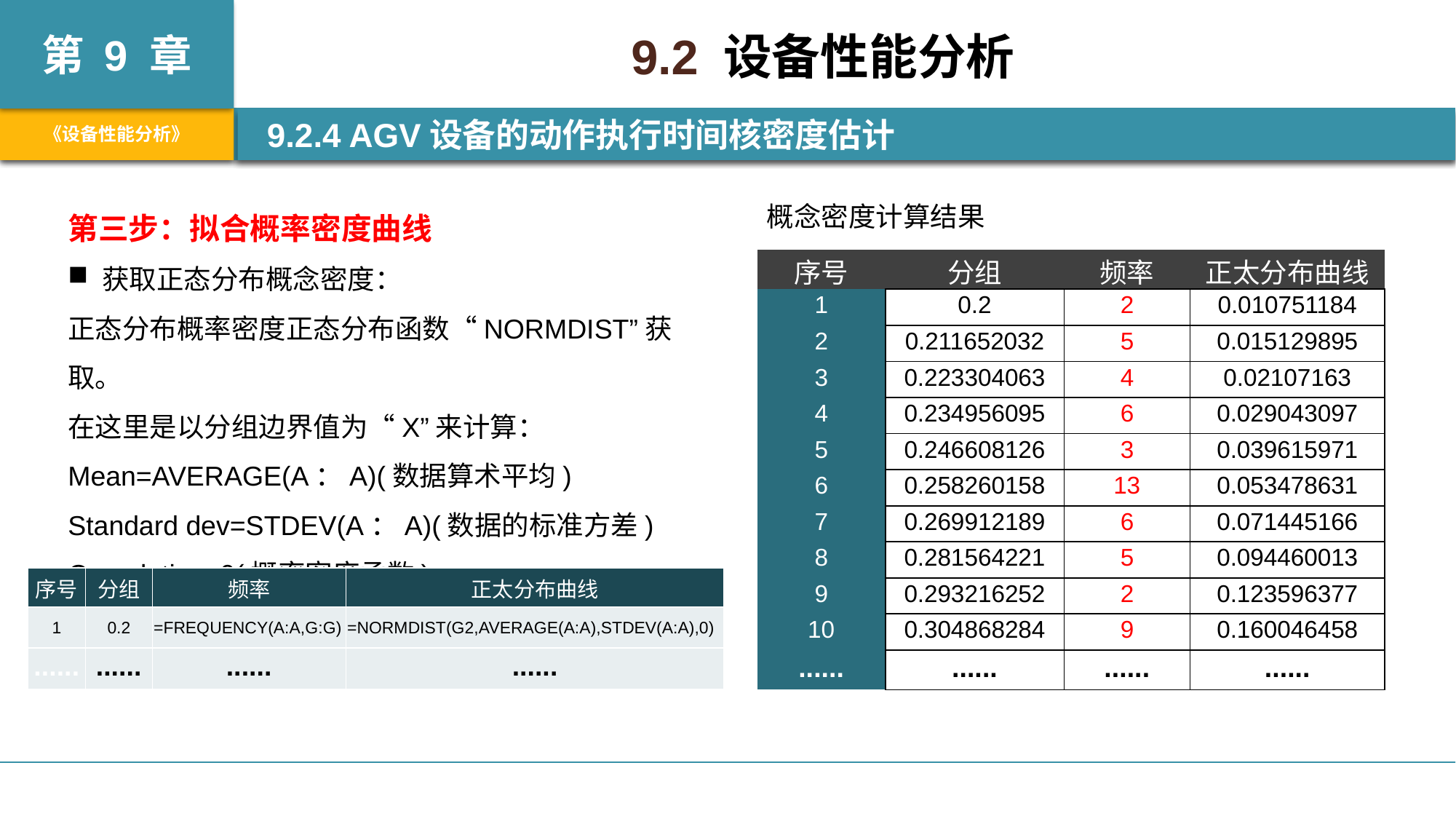

9.2 设备性能分析
  9.2.4 AGV设备的动作执行时间核密度估计
第三步：拟合概率密度曲线
获取正态分布概念密度：
正态分布概率密度正态分布函数“NORMDIST”获取。
在这里是以分组边界值为“X”来计算：
Mean=AVERAGE(A：A)(数据算术平均)
Standard dev=STDEV(A：A)(数据的标准方差)
Cumulative=0(概率密度函数)
概念密度计算结果
| 序号 | 分组 | 频率 | 正太分布曲线 |
| --- | --- | --- | --- |
| 1 | 0.2 | 2 | 0.010751184 |
| 2 | 0.211652032 | 5 | 0.015129895 |
| 3 | 0.223304063 | 4 | 0.02107163 |
| 4 | 0.234956095 | 6 | 0.029043097 |
| 5 | 0.246608126 | 3 | 0.039615971 |
| 6 | 0.258260158 | 13 | 0.053478631 |
| 7 | 0.269912189 | 6 | 0.071445166 |
| 8 | 0.281564221 | 5 | 0.094460013 |
| 9 | 0.293216252 | 2 | 0.123596377 |
| 10 | 0.304868284 | 9 | 0.160046458 |
| ...... | ...... | ...... | ...... |
| 序号 | 分组 | 频率 | 正太分布曲线 |
| --- | --- | --- | --- |
| 1 | 0.2 | =FREQUENCY(A:A,G:G) | =NORMDIST(G2,AVERAGE(A:A),STDEV(A:A),0) |
| ...... | ...... | ...... | ...... |